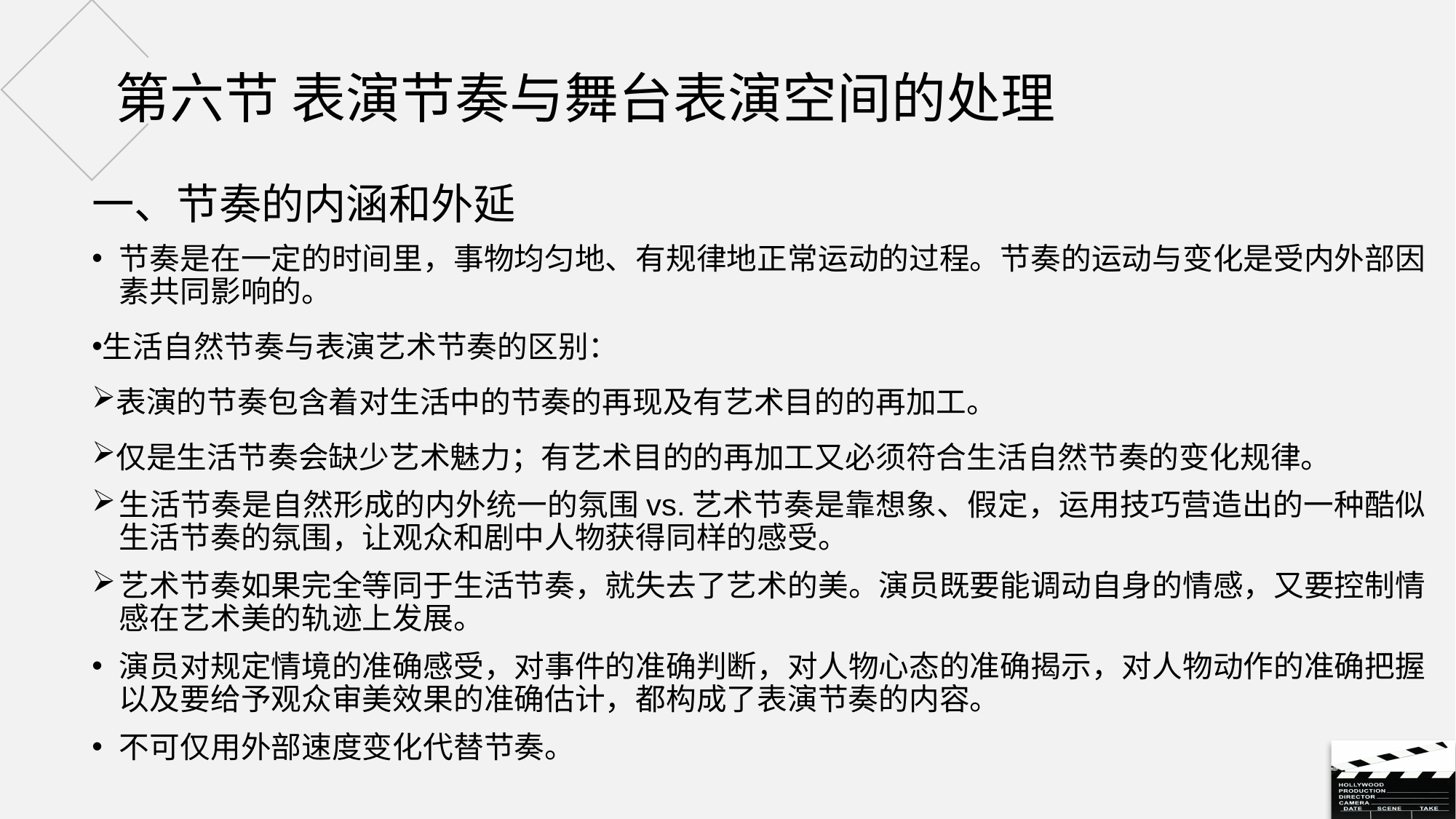

# 第六节 表演节奏与舞台表演空间的处理
一、节奏的内涵和外延
节奏是在一定的时间里，事物均匀地、有规律地正常运动的过程。节奏的运动与变化是受内外部因素共同影响的。
生活自然节奏与表演艺术节奏的区别：
表演的节奏包含着对生活中的节奏的再现及有艺术目的的再加工。
仅是生活节奏会缺少艺术魅力；有艺术目的的再加工又必须符合生活自然节奏的变化规律。
生活节奏是自然形成的内外统一的氛围vs.艺术节奏是靠想象、假定，运用技巧营造出的一种酷似生活节奏的氛围，让观众和剧中人物获得同样的感受。
艺术节奏如果完全等同于生活节奏，就失去了艺术的美。演员既要能调动自身的情感，又要控制情感在艺术美的轨迹上发展。
演员对规定情境的准确感受，对事件的准确判断，对人物心态的准确揭示，对人物动作的准确把握以及要给予观众审美效果的准确估计，都构成了表演节奏的内容。
不可仅用外部速度变化代替节奏。